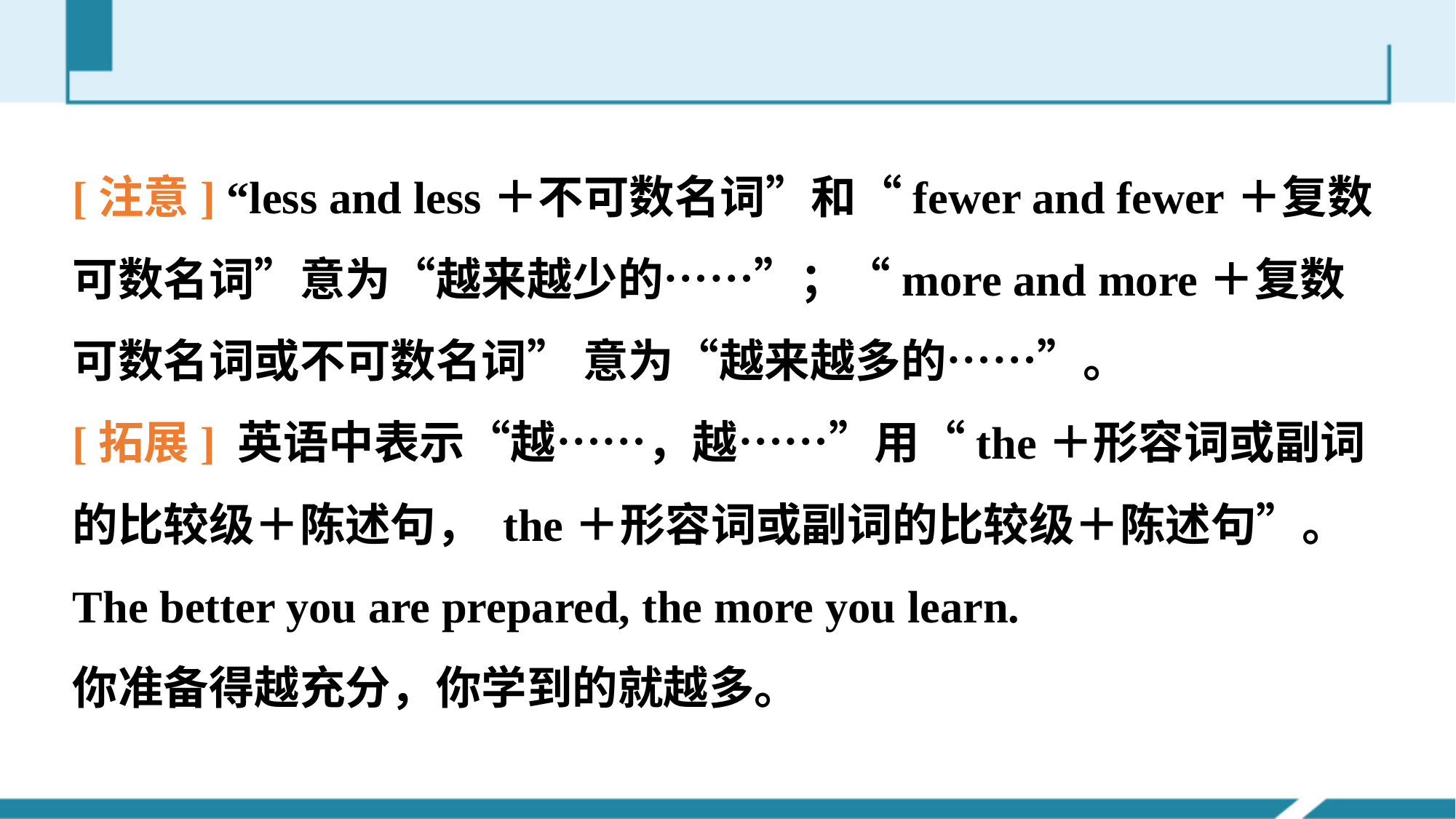

[注意] “less and less＋不可数名词”和“fewer and fewer＋复数可数名词”意为“越来越少的……”；“more and more＋复数可数名词或不可数名词” 意为“越来越多的……”。
[拓展] 英语中表示“越……，越……”用“the＋形容词或副词的比较级＋陈述句， the＋形容词或副词的比较级＋陈述句”。
The better you are prepared, the more you learn.
你准备得越充分，你学到的就越多。